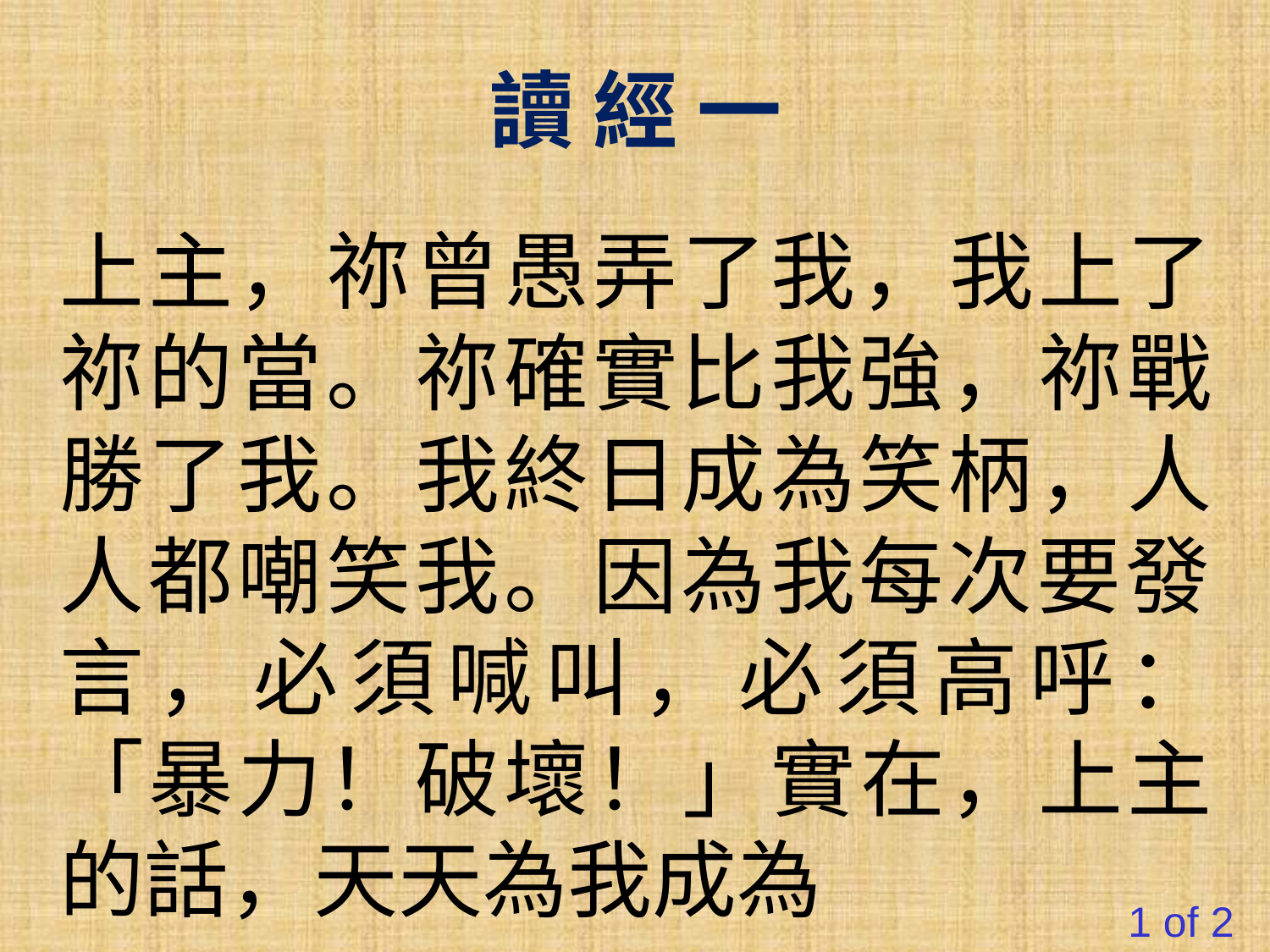

讀 經 一

上主，祢曾愚弄了我，我上了祢的當。祢確實比我強，祢戰勝了我。我終日成為笑柄，人人都嘲笑我。因為我每次要發言，必須喊叫，必須高呼：「暴力！破壞！」實在，上主的話，天天為我成為
#
1 of 2